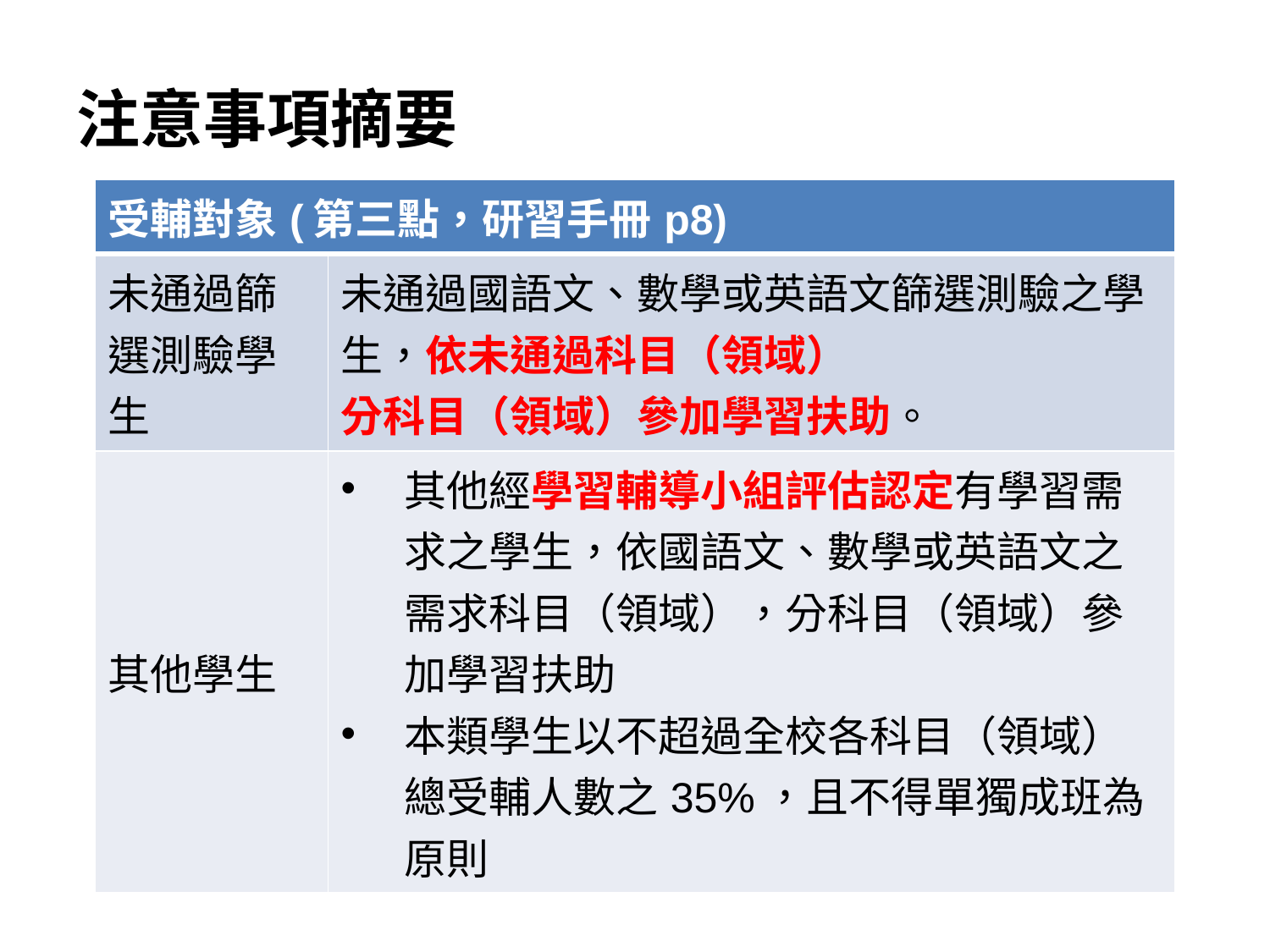

# 注意事項摘要
| 受輔對象(第三點，研習手冊p8) |  |
| --- | --- |
| 未通過篩選測驗學生 | 未通過國語文、數學或英語文篩選測驗之學生，依未通過科目（領域） 分科目（領域）參加學習扶助。 |
| 其他學生 | 其他經學習輔導小組評估認定有學習需求之學生，依國語文、數學或英語文之需求科目（領域），分科目（領域）參加學習扶助 本類學生以不超過全校各科目（領域）總受輔人數之35%，且不得單獨成班為原則 |